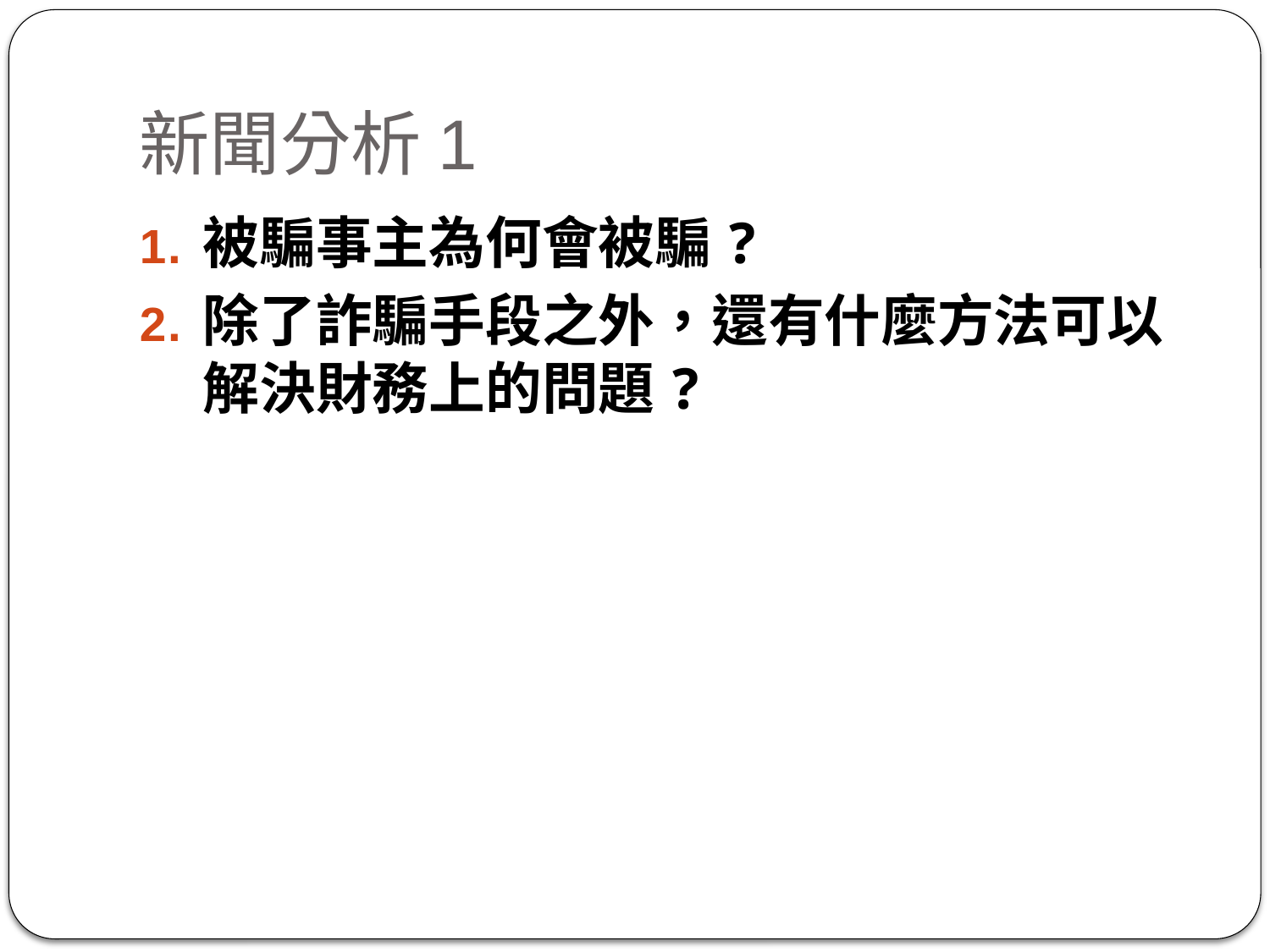

# 新聞分析1
被騙事主為何會被騙?
除了詐騙手段之外，還有什麼方法可以解決財務上的問題?